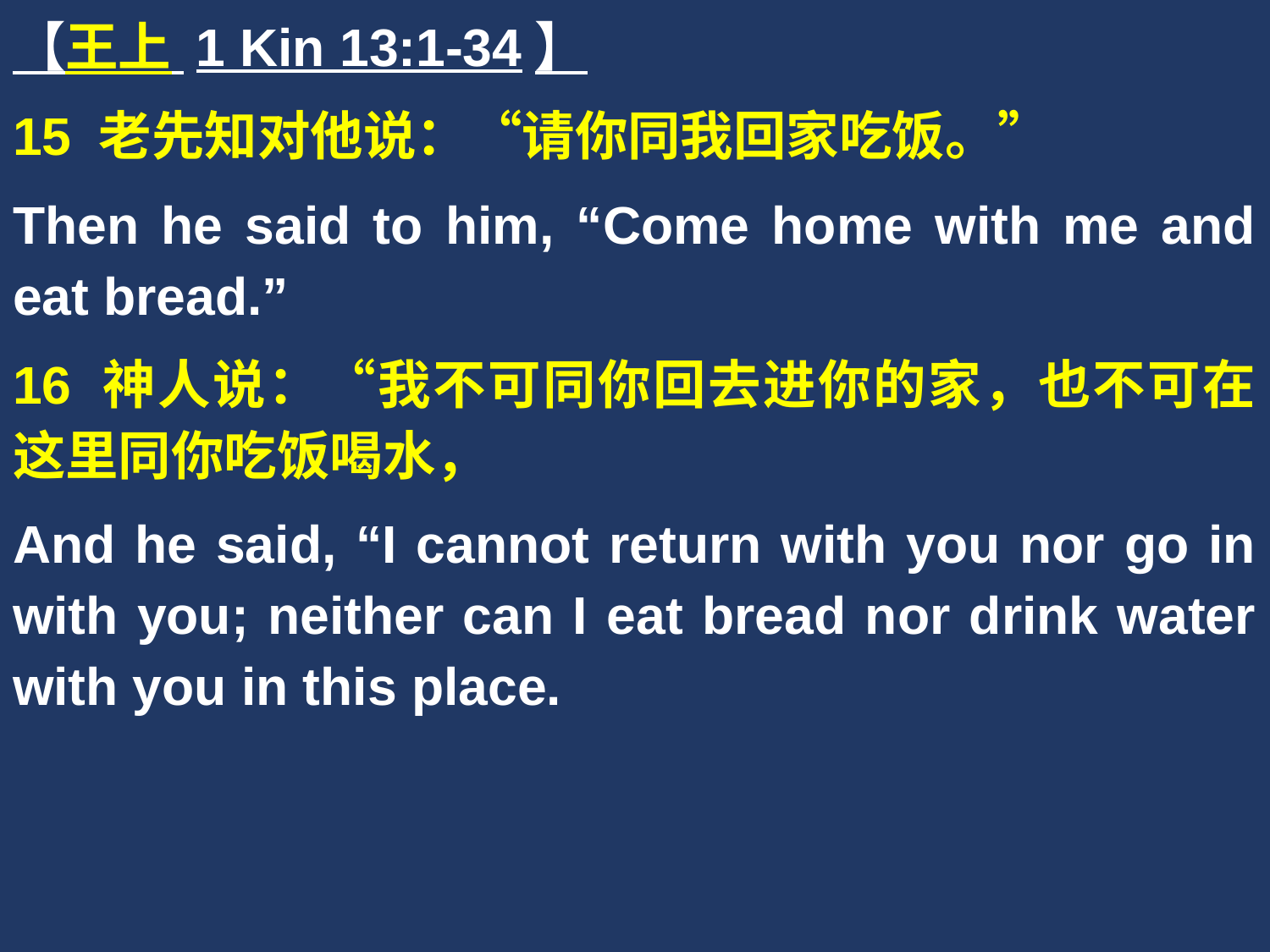

【王上 1 Kin 13:1-34】
15 老先知对他说：“请你同我回家吃饭。”
Then he said to him, “Come home with me and eat bread.”
16 神人说：“我不可同你回去进你的家，也不可在这里同你吃饭喝水，
And he said, “I cannot return with you nor go in with you; neither can I eat bread nor drink water with you in this place.